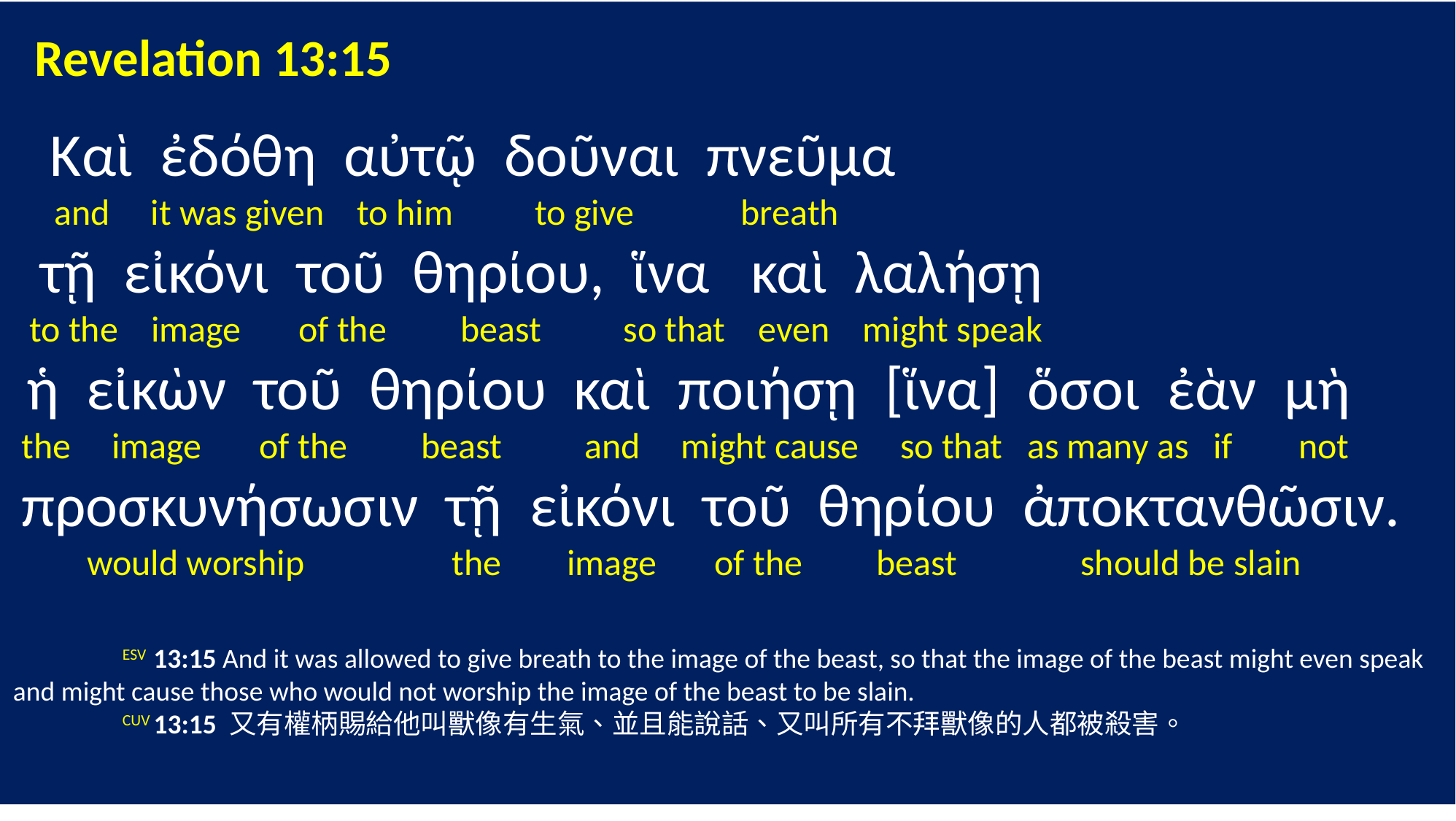

Revelation 13:15

   Καὶ  ἐδόθη  αὐτῷ  δοῦναι  πνεῦμα
     and     it was given    to him          to give             breath
  τῇ  εἰκόνι  τοῦ  θηρίου,  ἵνα   καὶ  λαλήσῃ
  to the    image       of the         beast          so that    even    might speak
 ἡ  εἰκὼν  τοῦ  θηρίου  καὶ  ποιήσῃ  [ἵνα]  ὅσοι  ἐὰν  μὴ
 the     image       of the         beast          and     might cause     so that   as many as   if        not
 προσκυνήσωσιν  τῇ  εἰκόνι  τοῦ  θηρίου  ἀποκτανθῶσιν.
         would worship                  the        image       of the         beast               should be slain

	ESV  13:15 And it was allowed to give breath to the image of the beast, so that the image of the beast might even speak and might cause those who would not worship the image of the beast to be slain.
	CUV 13:15 又有權柄賜給他叫獸像有生氣、並且能說話、又叫所有不拜獸像的人都被殺害。